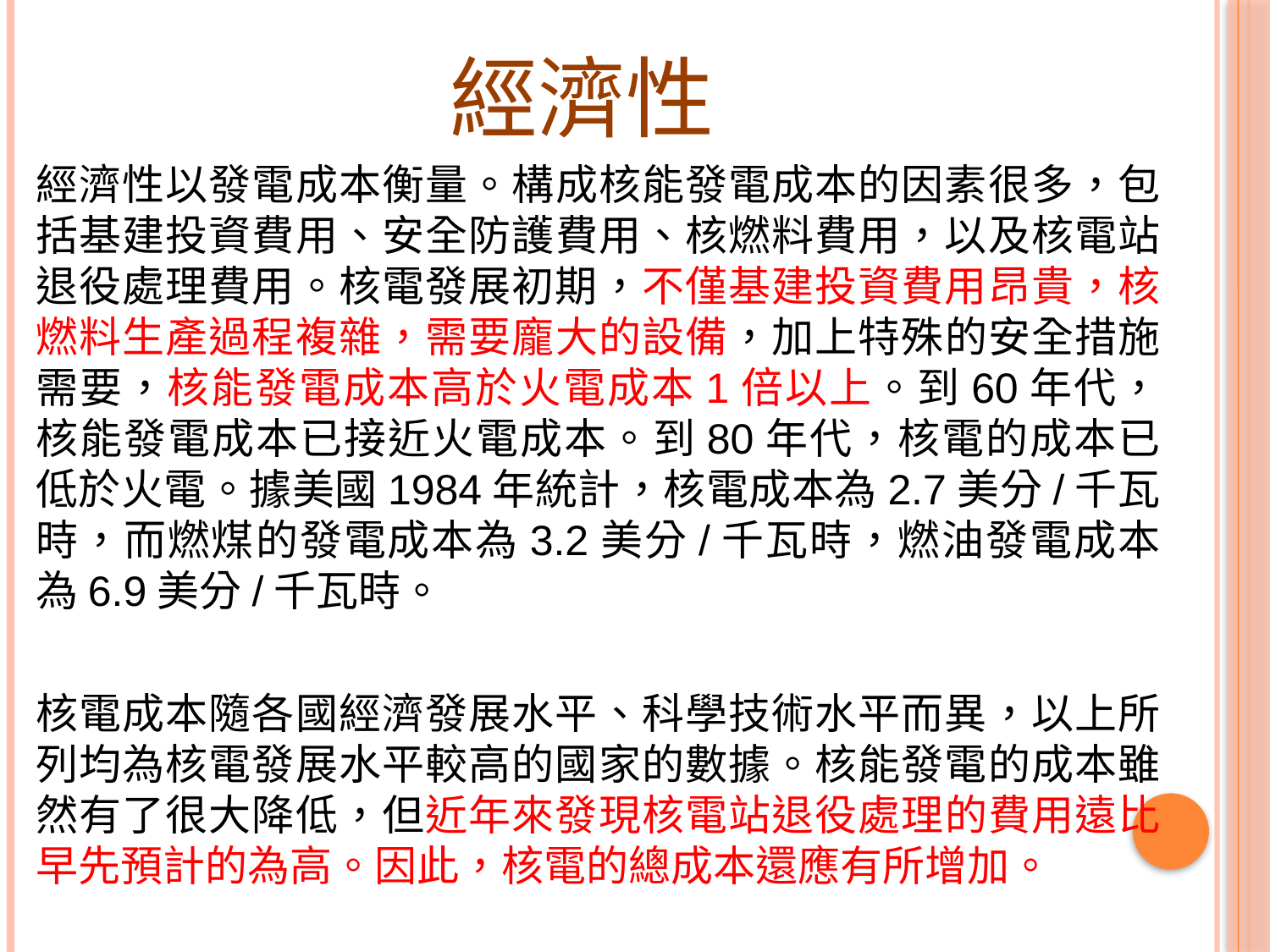

經濟性
經濟性以發電成本衡量。構成核能發電成本的因素很多，包括基建投資費用、安全防護費用、核燃料費用，以及核電站退役處理費用。核電發展初期，不僅基建投資費用昂貴，核燃料生產過程複雜，需要龐大的設備，加上特殊的安全措施需要，核能發電成本高於火電成本1倍以上。到60年代，核能發電成本已接近火電成本。到80年代，核電的成本已低於火電。據美國1984年統計，核電成本為2.7美分/千瓦時，而燃煤的發電成本為3.2美分/千瓦時，燃油發電成本為6.9美分/千瓦時。

核電成本隨各國經濟發展水平、科學技術水平而異，以上所列均為核電發展水平較高的國家的數據。核能發電的成本雖然有了很大降低，但近年來發現核電站退役處理的費用遠比早先預計的為高。因此，核電的總成本還應有所增加。